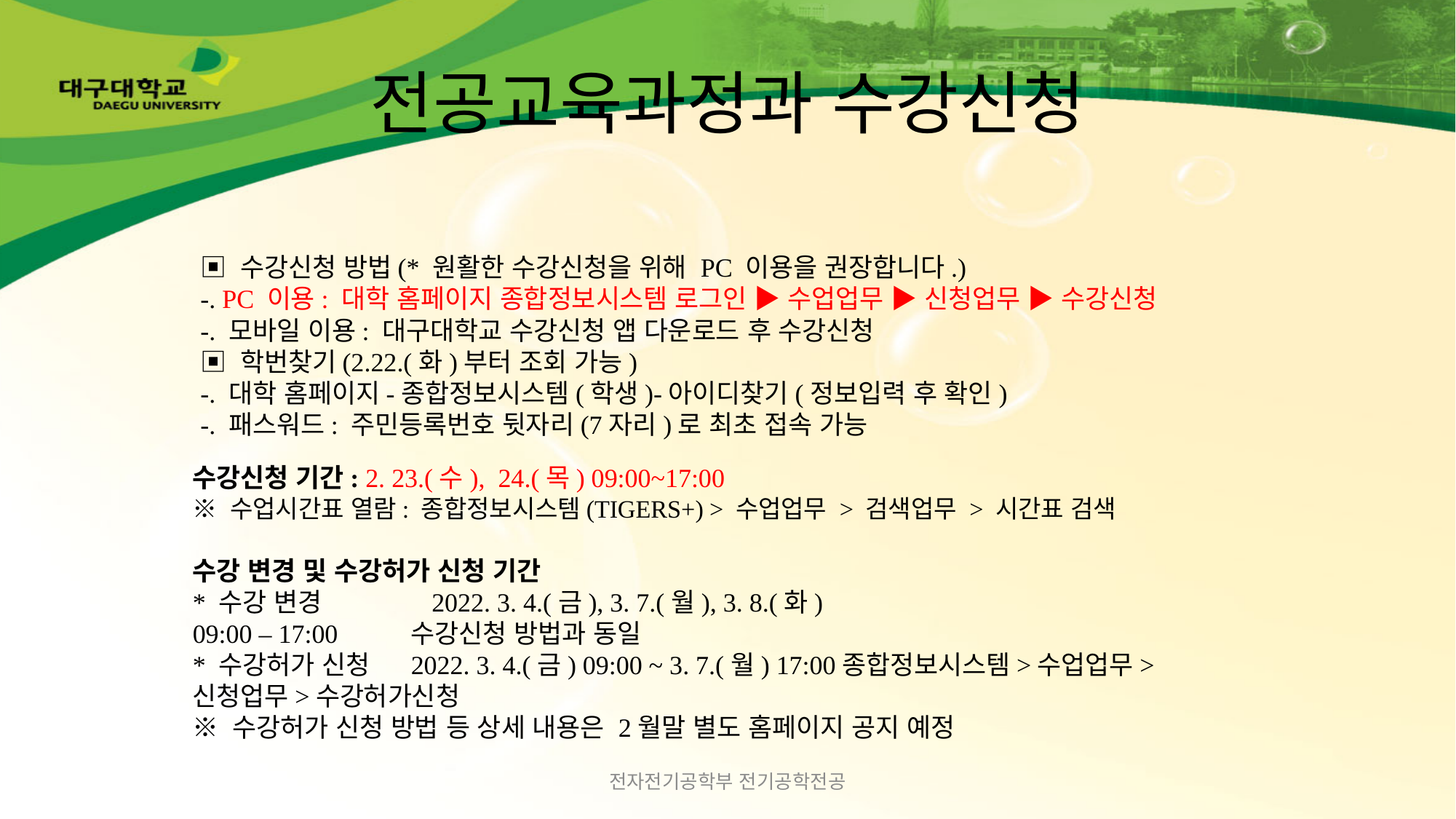

# 전공교육과정과 수강신청
▣ 수강신청 방법(* 원활한 수강신청을 위해 PC 이용을 권장합니다.)
-. PC 이용: 대학 홈페이지 종합정보시스템 로그인 ▶ 수업업무 ▶ 신청업무 ▶ 수강신청
-. 모바일 이용: 대구대학교 수강신청 앱 다운로드 후 수강신청
▣ 학번찾기(2.22.(화)부터 조회 가능)
-. 대학 홈페이지-종합정보시스템(학생)-아이디찾기(정보입력 후 확인)
-. 패스워드: 주민등록번호 뒷자리(7자리)로 최초 접속 가능
수강신청 기간: 2. 23.(수),  24.(목) 09:00~17:00
※ 수업시간표 열람: 종합정보시스템(TIGERS+) > 수업업무 > 검색업무 > 시간표 검색

수강 변경 및 수강허가 신청 기간
* 수강 변경	  2022. 3. 4.(금), 3. 7.(월), 3. 8.(화)
09:00 – 17:00	수강신청 방법과 동일
* 수강허가 신청	2022. 3. 4.(금) 09:00 ~ 3. 7.(월) 17:00종합정보시스템>수업업무>신청업무>수강허가신청
※ 수강허가 신청 방법 등 상세 내용은 2월말 별도 홈페이지 공지 예정
전자전기공학부 전기공학전공